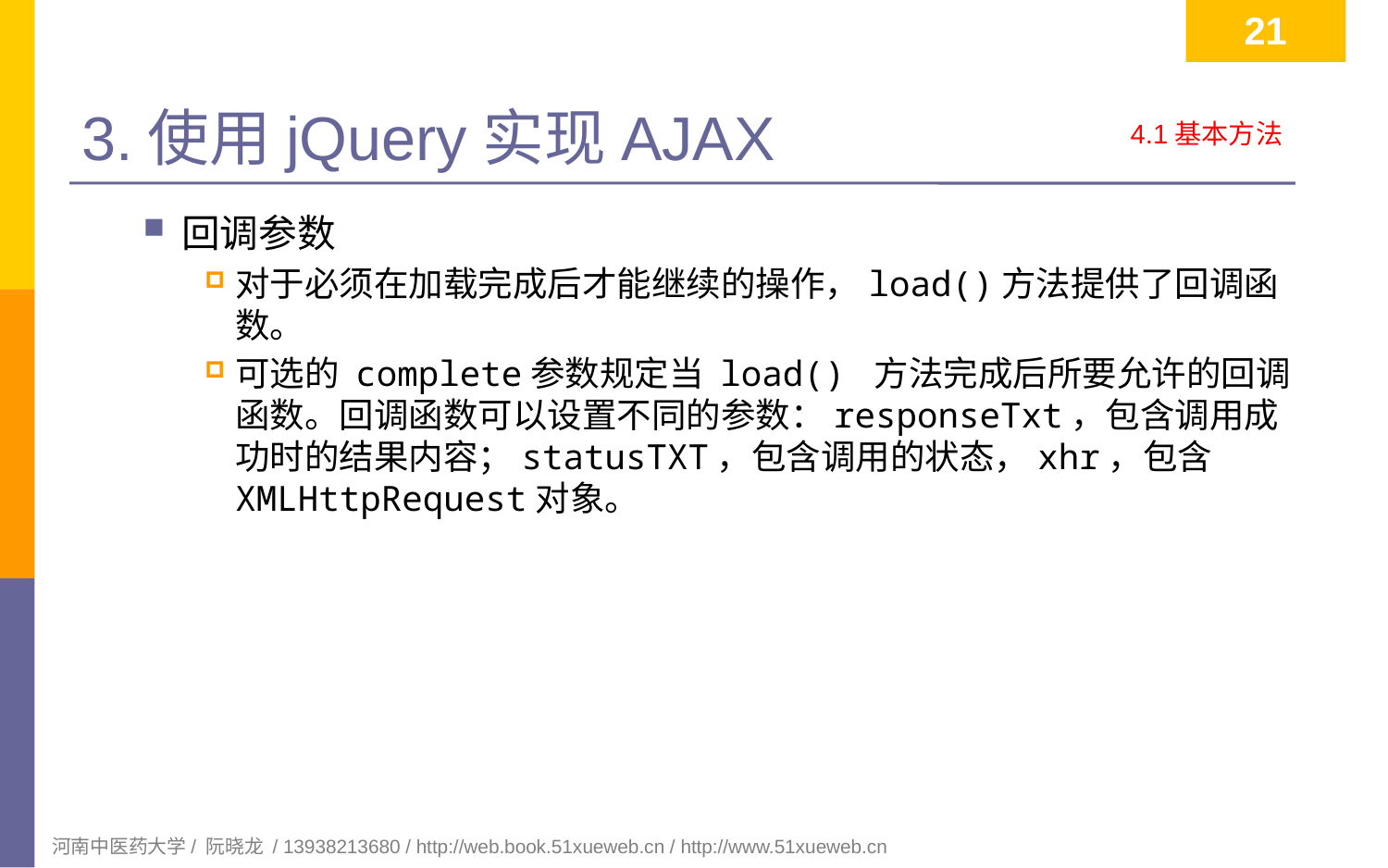

21
# 3.使用jQuery实现AJAX
4.1基本方法
回调参数
对于必须在加载完成后才能继续的操作，load()方法提供了回调函数。
可选的 complete参数规定当 load() 方法完成后所要允许的回调函数。回调函数可以设置不同的参数：responseTxt，包含调用成功时的结果内容；statusTXT，包含调用的状态，xhr，包含 XMLHttpRequest对象。